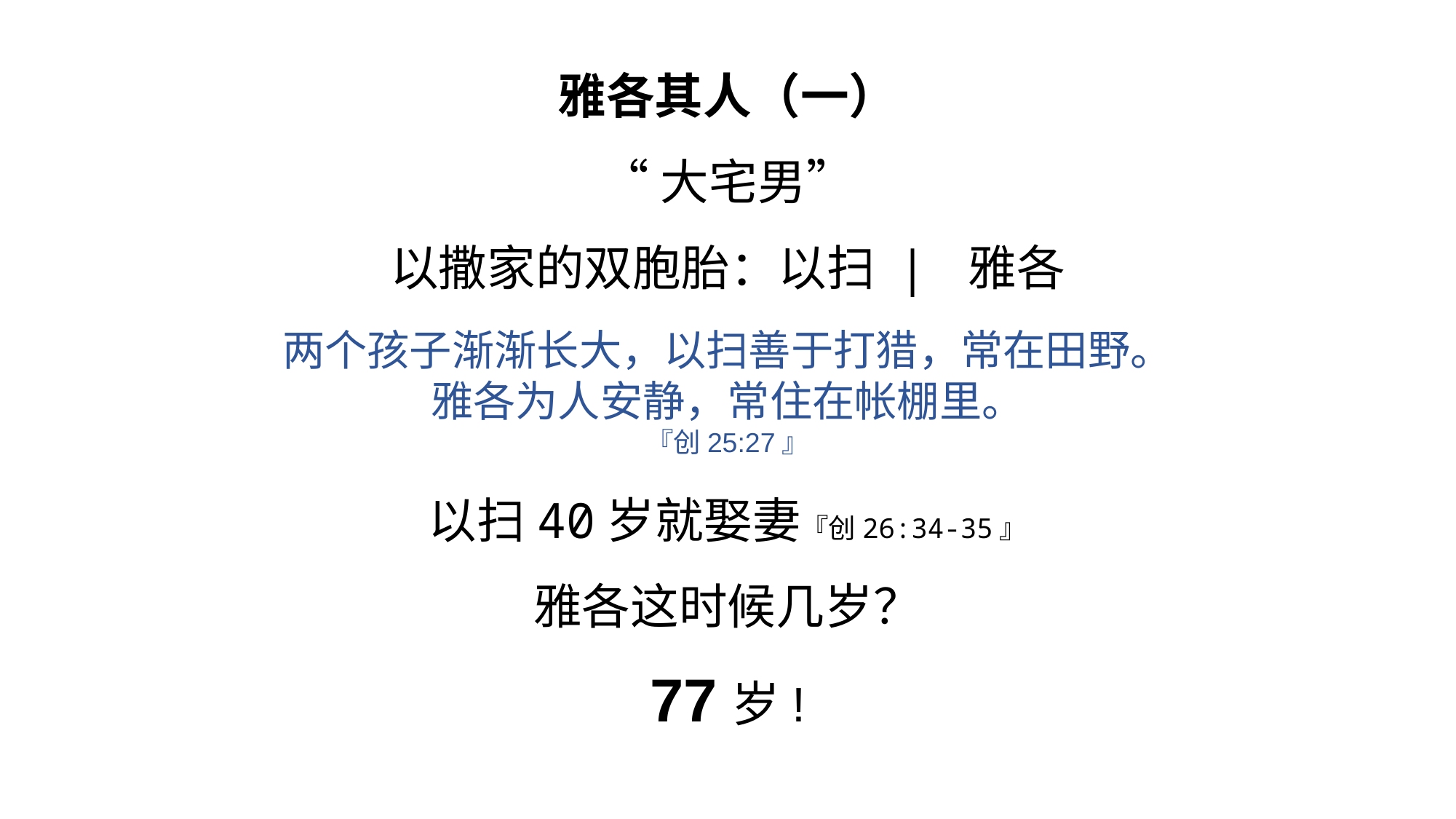

雅各其人（一）
“大宅男”
以撒家的双胞胎：以扫 | 雅各
两个孩子渐渐长大，以扫善于打猎，常在田野。
雅各为人安静，常住在帐棚里。
『创25:27』
以扫40岁就娶妻『创26:34-35』
雅各这时候几岁？
77岁!